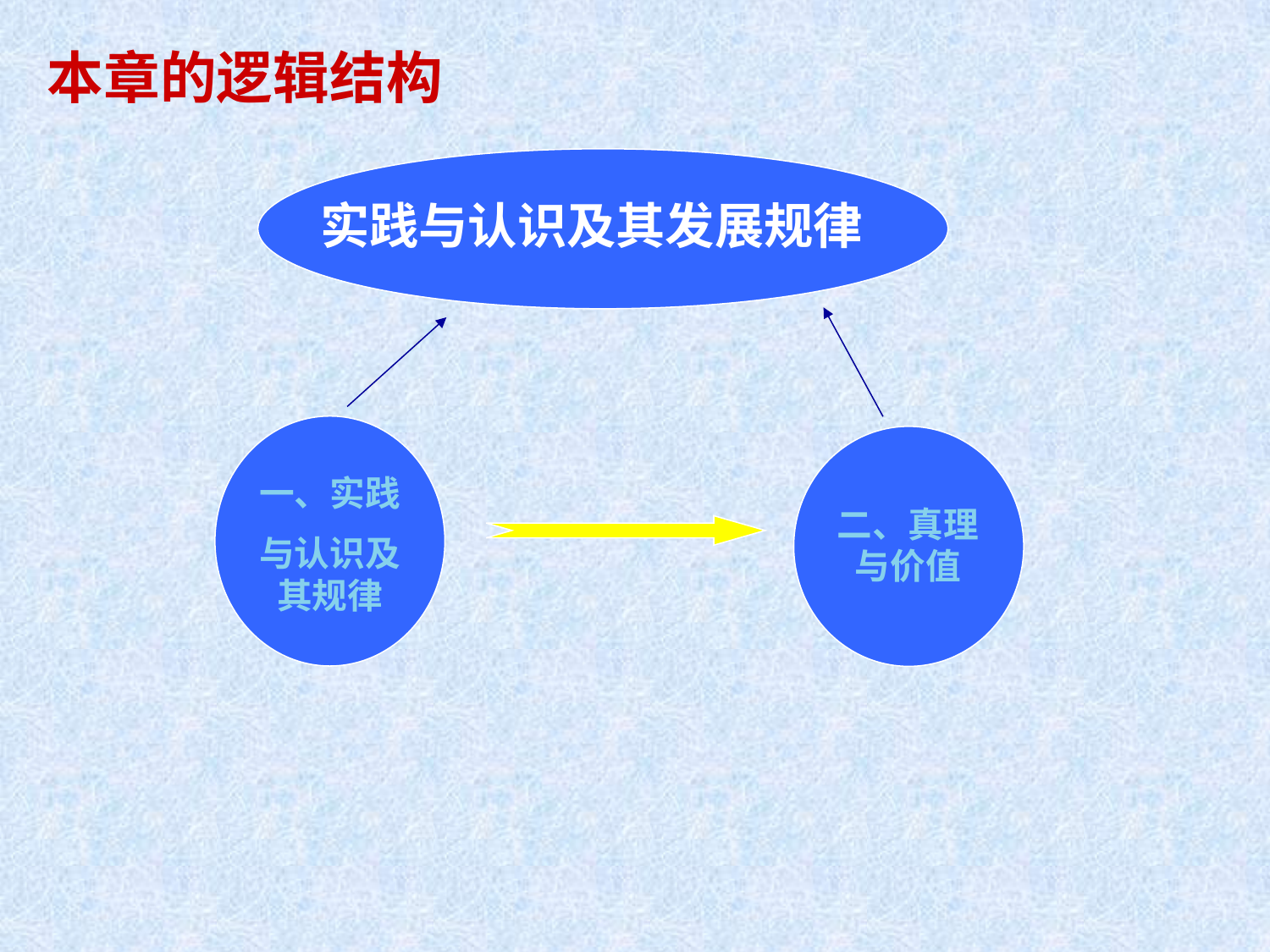

本章的逻辑结构

实践与认识及其发展规律

一、实践
与认识及其规律
二、真理与价值